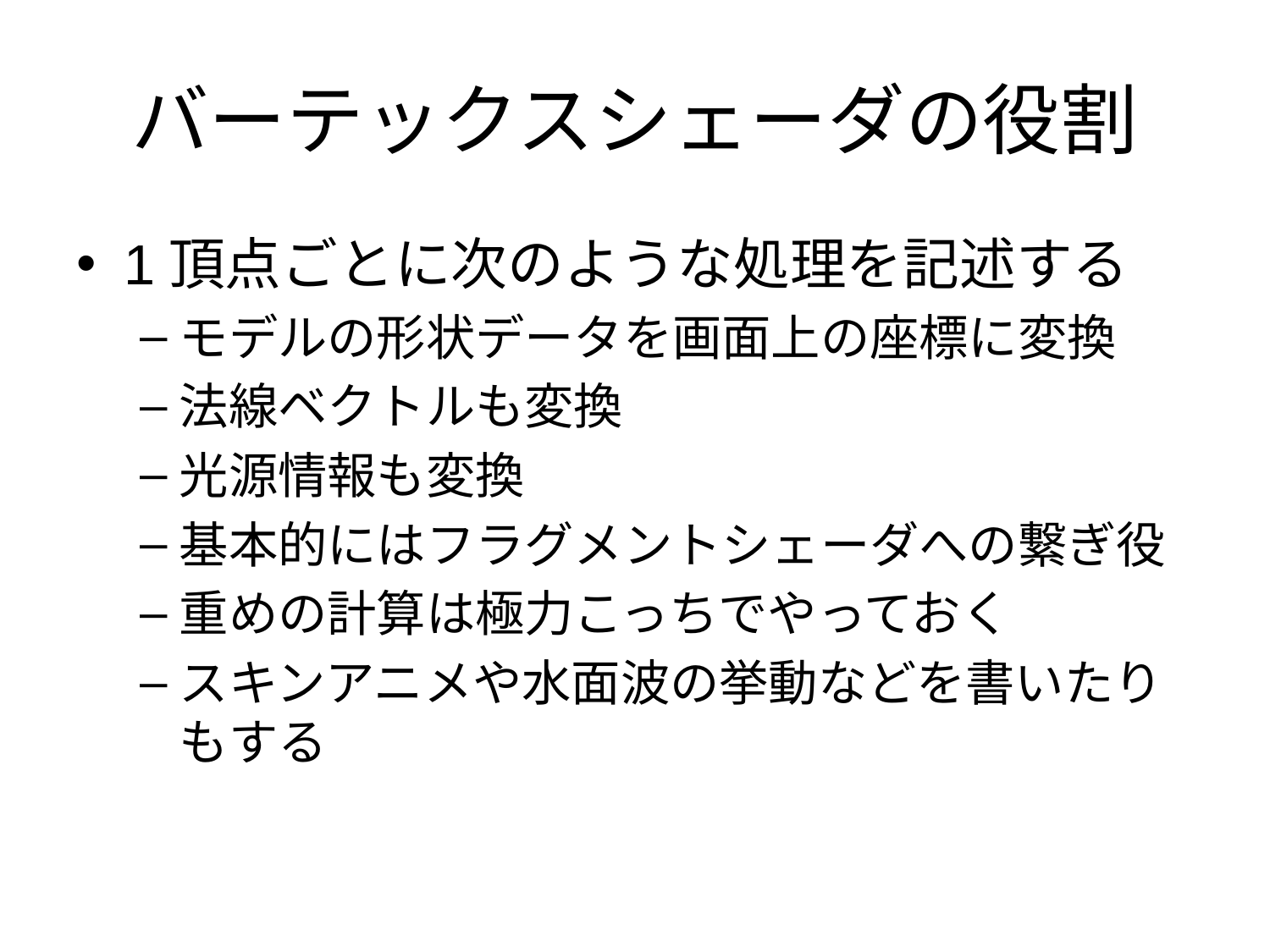

# バーテックスシェーダの役割
1頂点ごとに次のような処理を記述する
モデルの形状データを画面上の座標に変換
法線ベクトルも変換
光源情報も変換
基本的にはフラグメントシェーダへの繋ぎ役
重めの計算は極力こっちでやっておく
スキンアニメや水面波の挙動などを書いたりもする